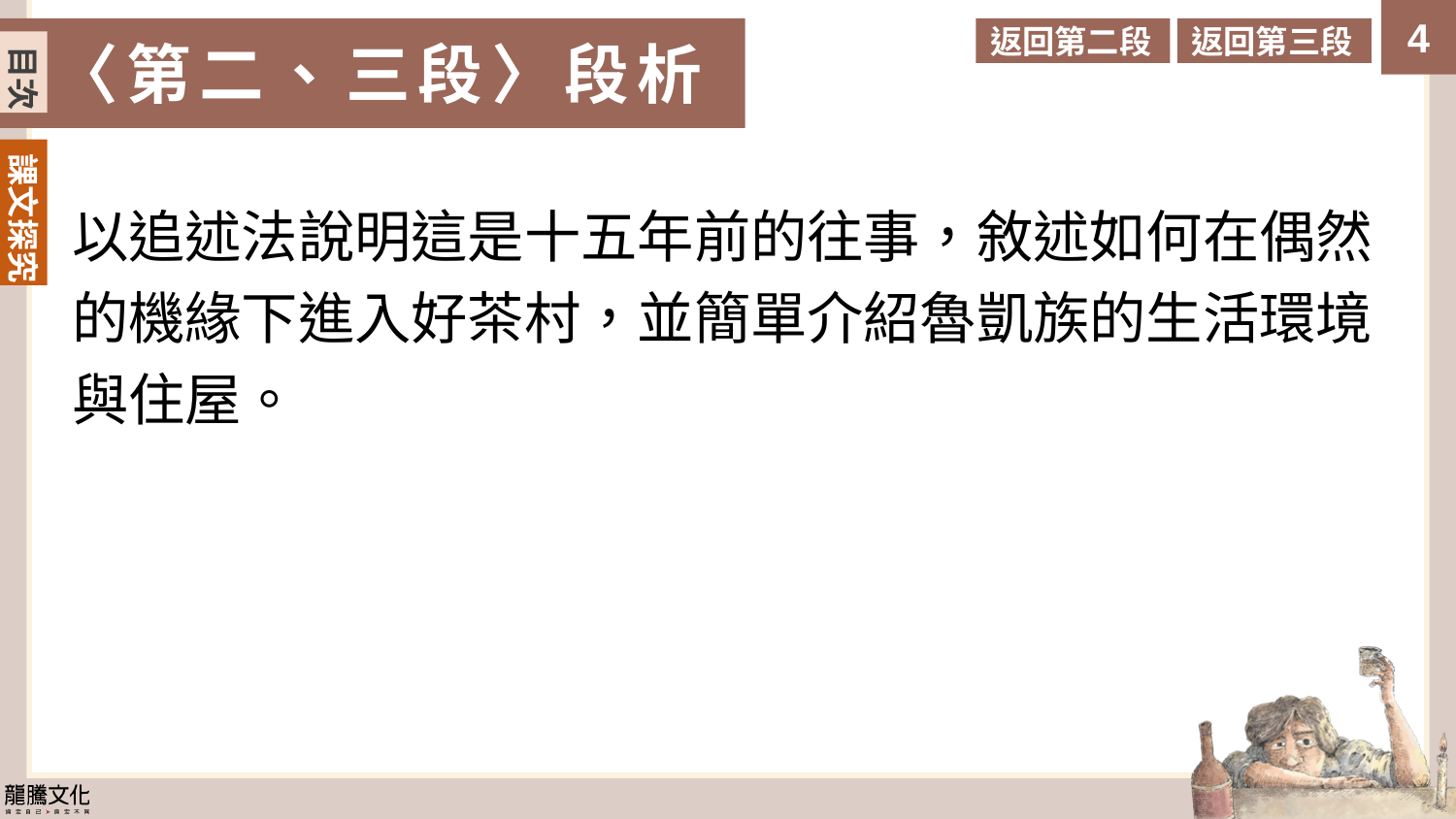

返回第二段
返回第三段
〈第二、三段〉段析
目次
以追述法說明這是十五年前的往事，敘述如何在偶然的機緣下進入好茶村，並簡單介紹魯凱族的生活環境與住屋。